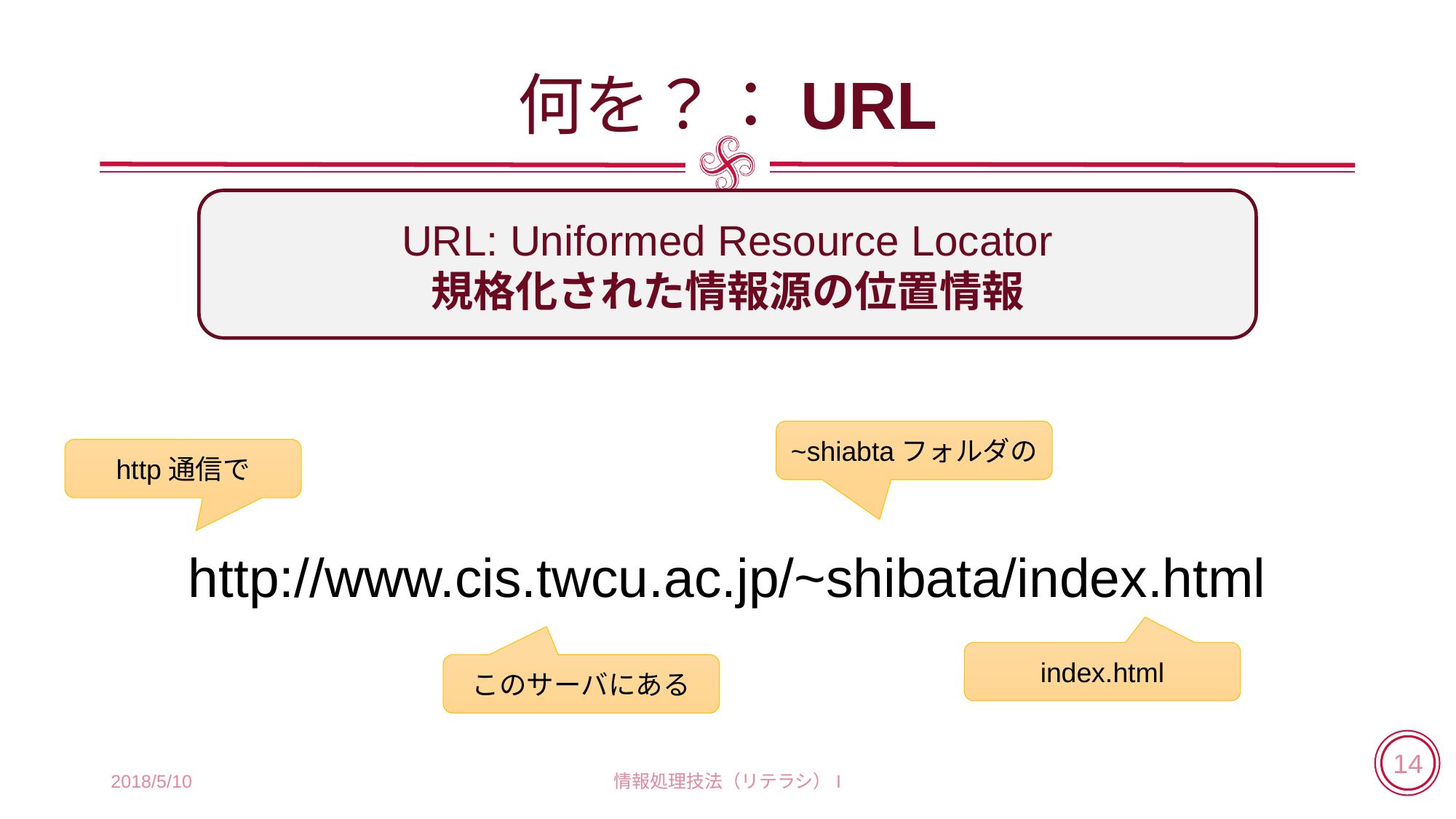

# 何を？：URL
URL: Uniformed Resource Locator
規格化された情報源の位置情報
~shiabtaフォルダの
http通信で
http://www.cis.twcu.ac.jp/~shibata/index.html
index.html
このサーバにある
2018/5/10
情報処理技法（リテラシ）I